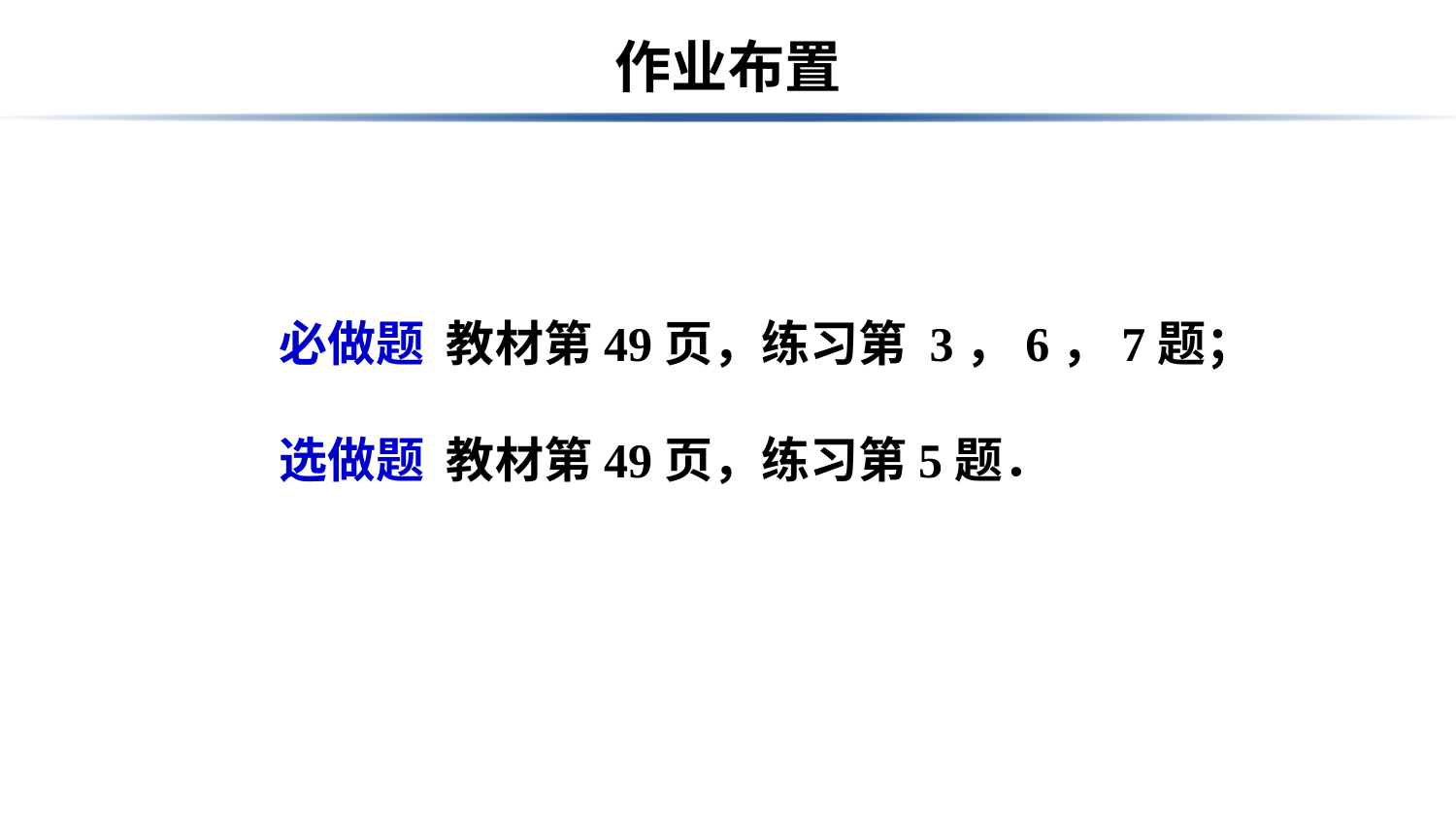

# 作业布置
必做题  教材第49页，练习第 3，6，7题；
选做题  教材第49页，练习第5题．